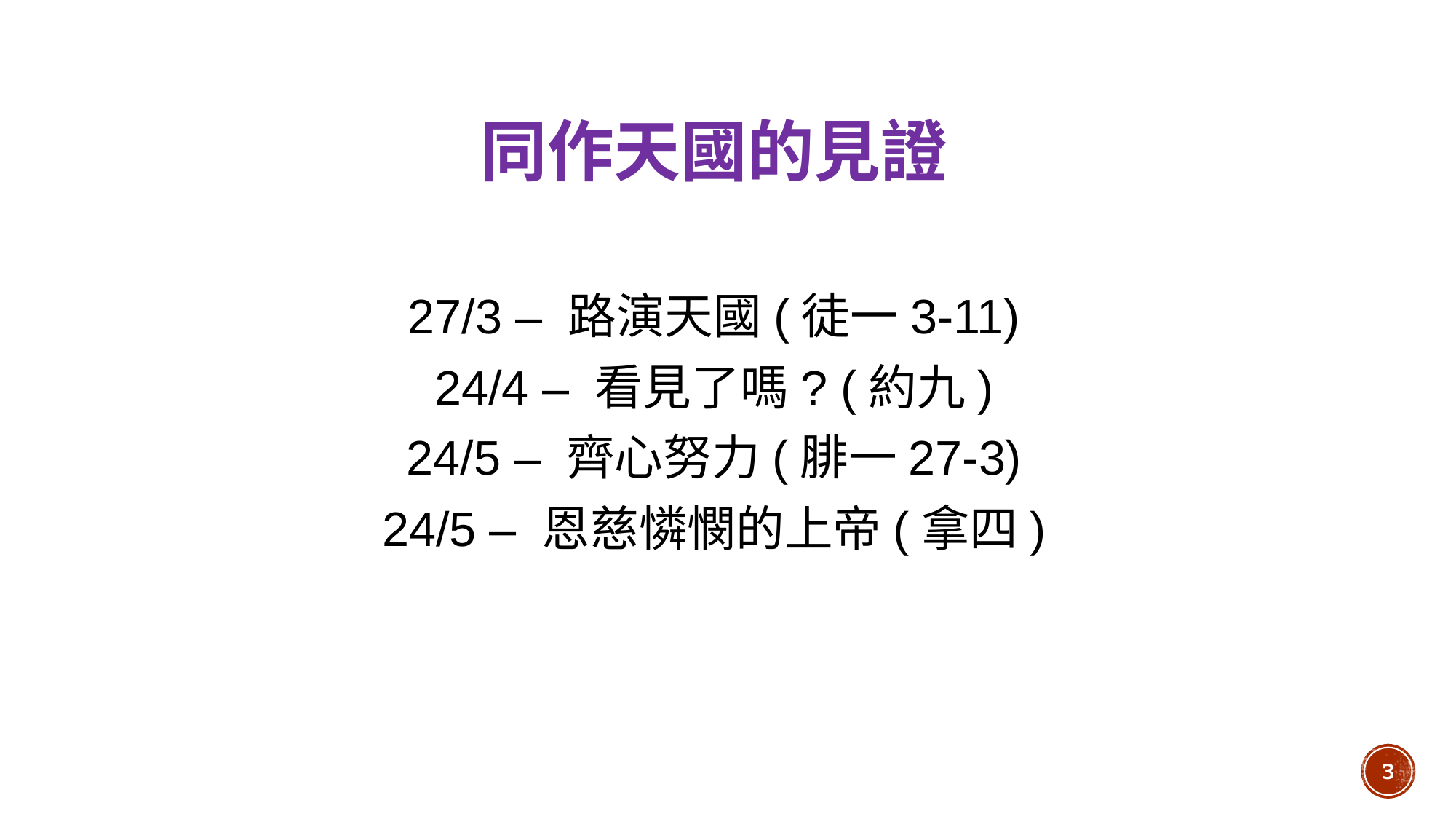

同作天國的見證

27/3 – 路演天國(徒一3-11)
24/4 – 看見了嗎? (約九)
24/5 – 齊心努力(腓一27-3)
24/5 – 恩慈憐憫的上帝(拿四)

3